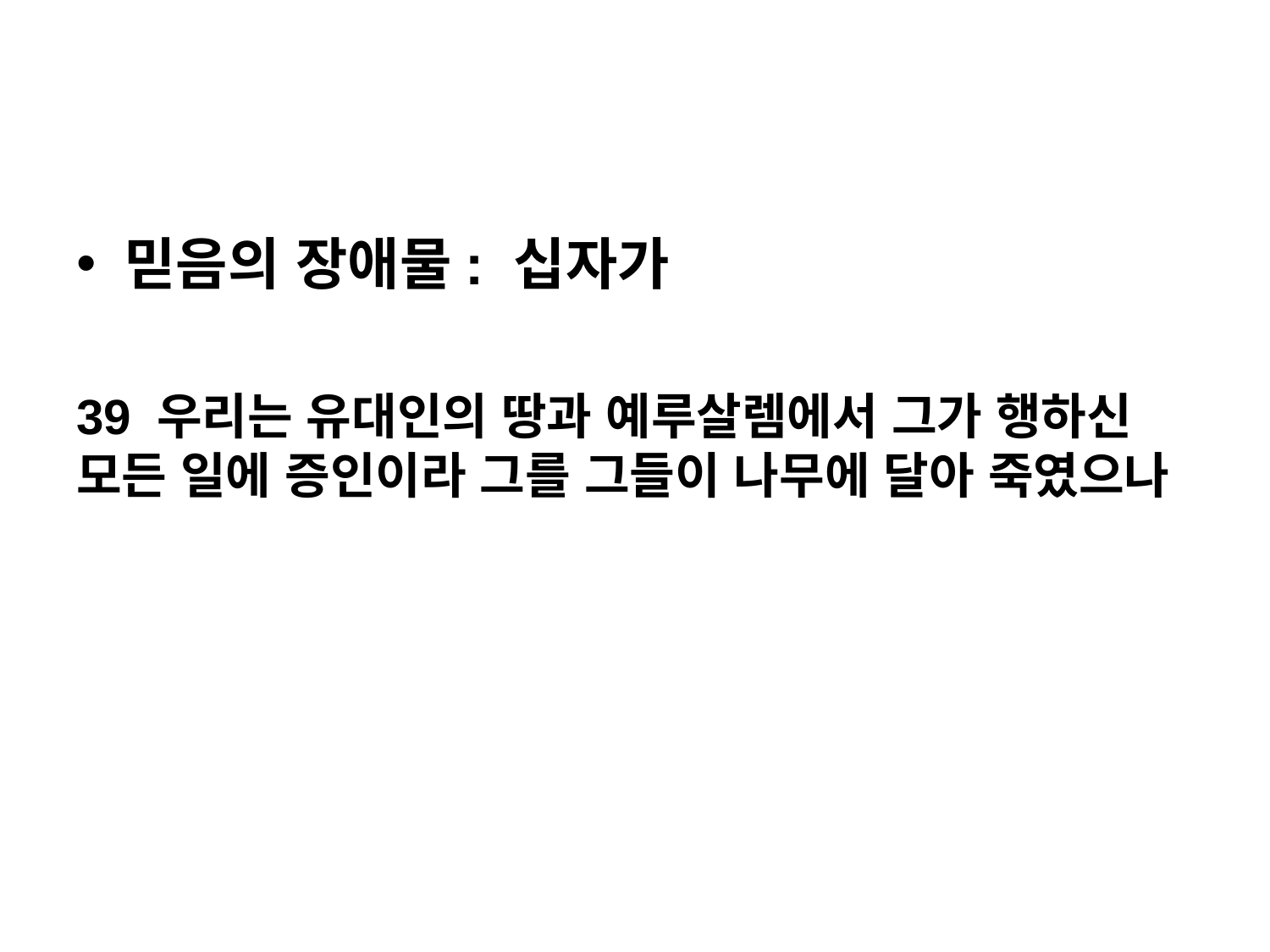

#
믿음의 장애물: 십자가

39 우리는 유대인의 땅과 예루살렘에서 그가 행하신 모든 일에 증인이라 그를 그들이 나무에 달아 죽였으나